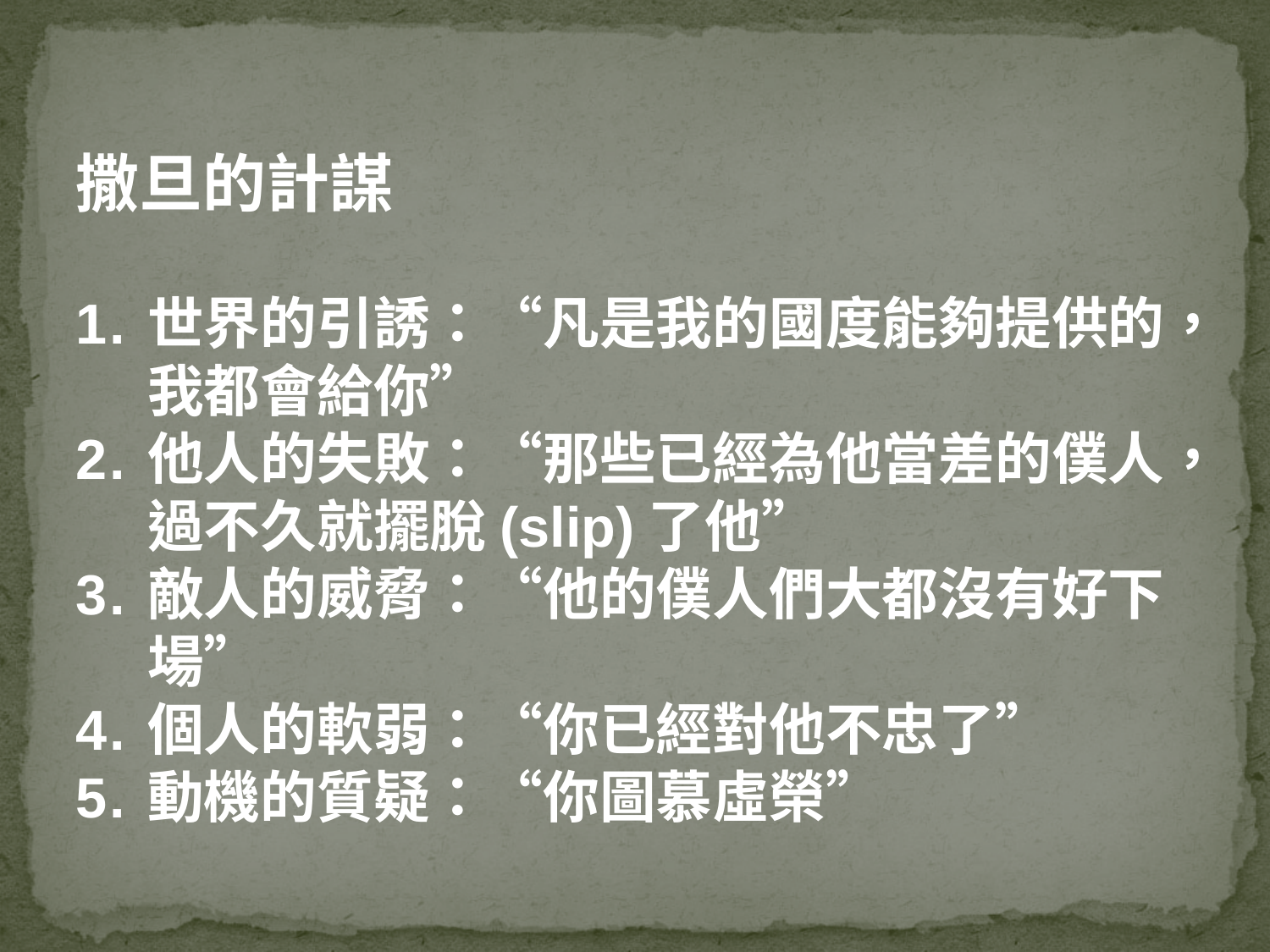

撒旦的計謀

世界的引誘：“凡是我的國度能夠提供的，我都會給你”
他人的失敗：“那些已經為他當差的僕人，過不久就擺脫(slip)了他”
敵人的威脅：“他的僕人們大都沒有好下場”
個人的軟弱：“你已經對他不忠了”
動機的質疑：“你圖慕虛榮”